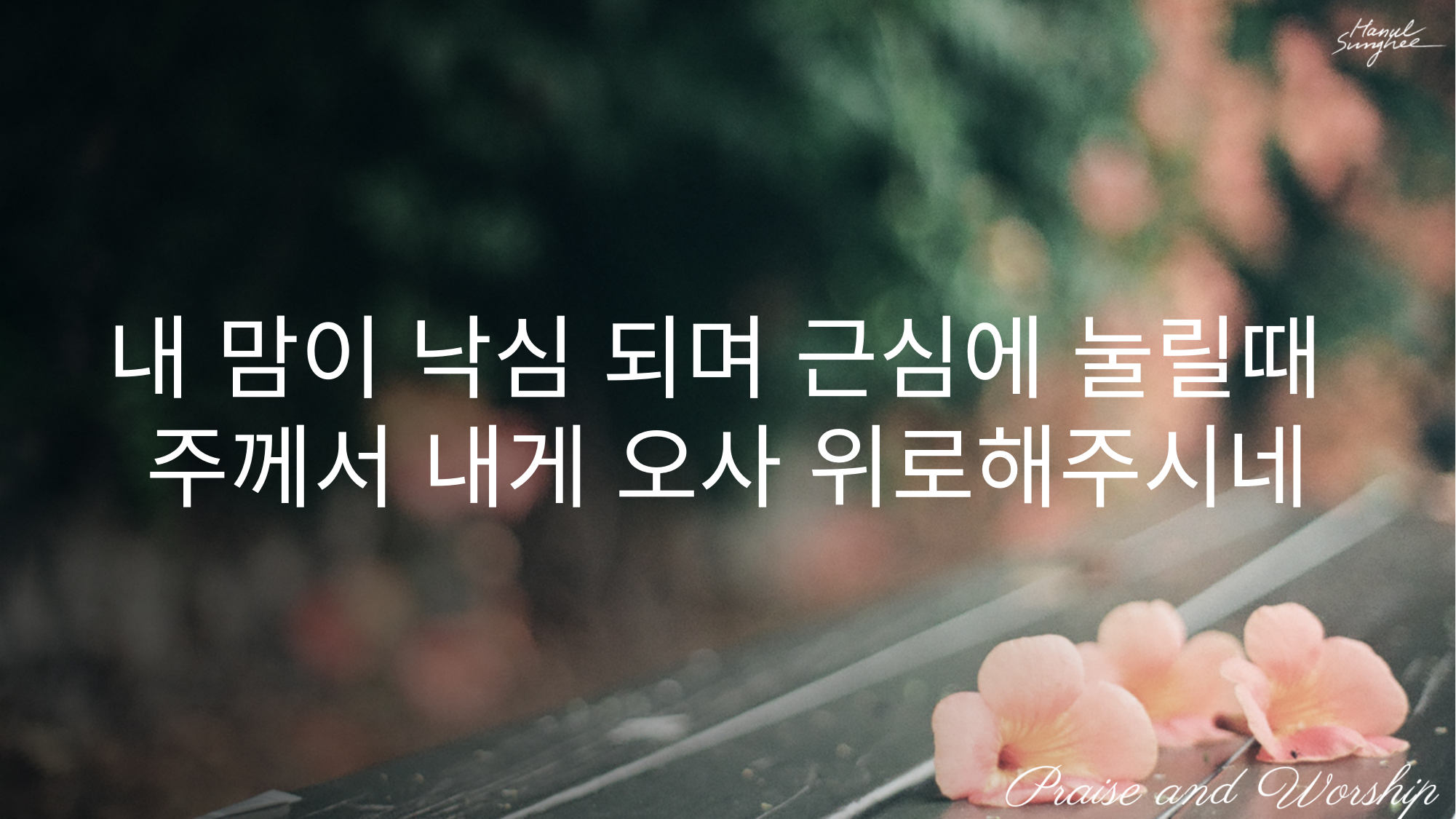

내 맘이 낙심 되며 근심에 눌릴때
주께서 내게 오사 위로해주시네